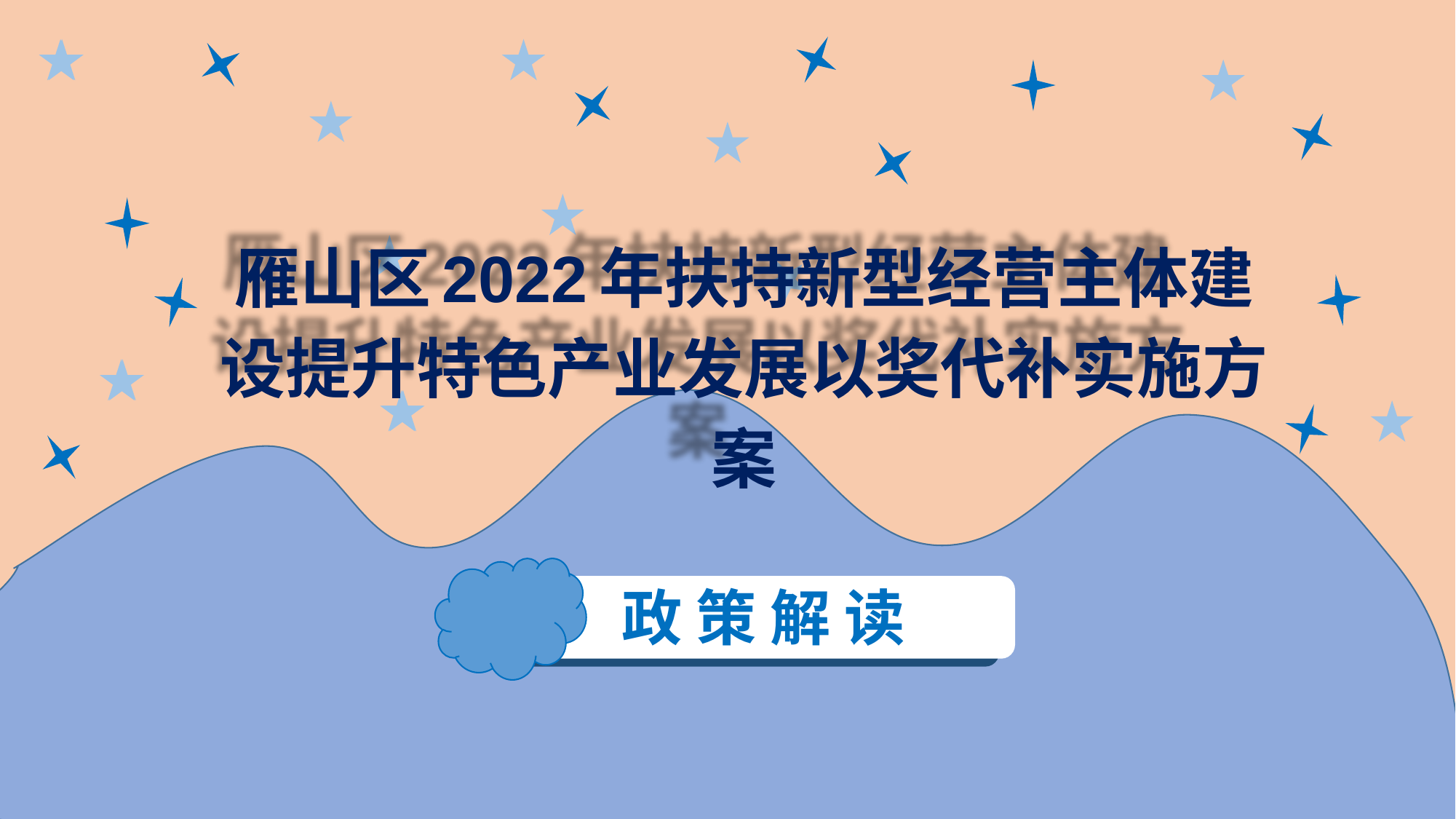

# 雁山区2022年扶持新型经营主体建设提升特色产业发展以奖代补实施方案

0

政 策 解 读